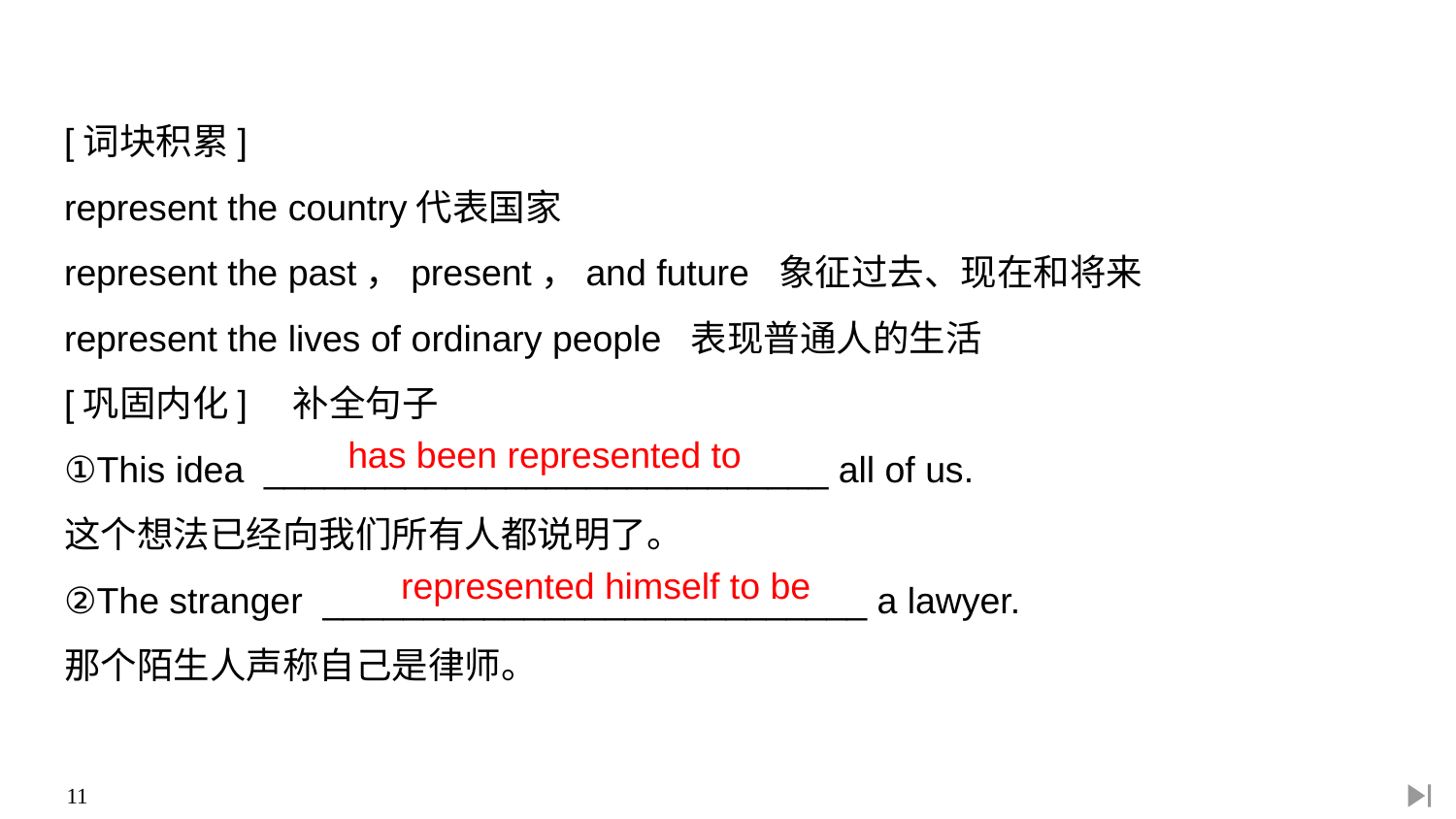

[词块积累]
represent the country代表国家
represent the past，present，and future  象征过去、现在和将来
represent the lives of ordinary people  表现普通人的生活
[巩固内化]　补全句子
①This idea  ____________________________ all of us.
这个想法已经向我们所有人都说明了。
②The stranger  ___________________________ a lawyer.
那个陌生人声称自己是律师。
has been represented to
represented himself to be